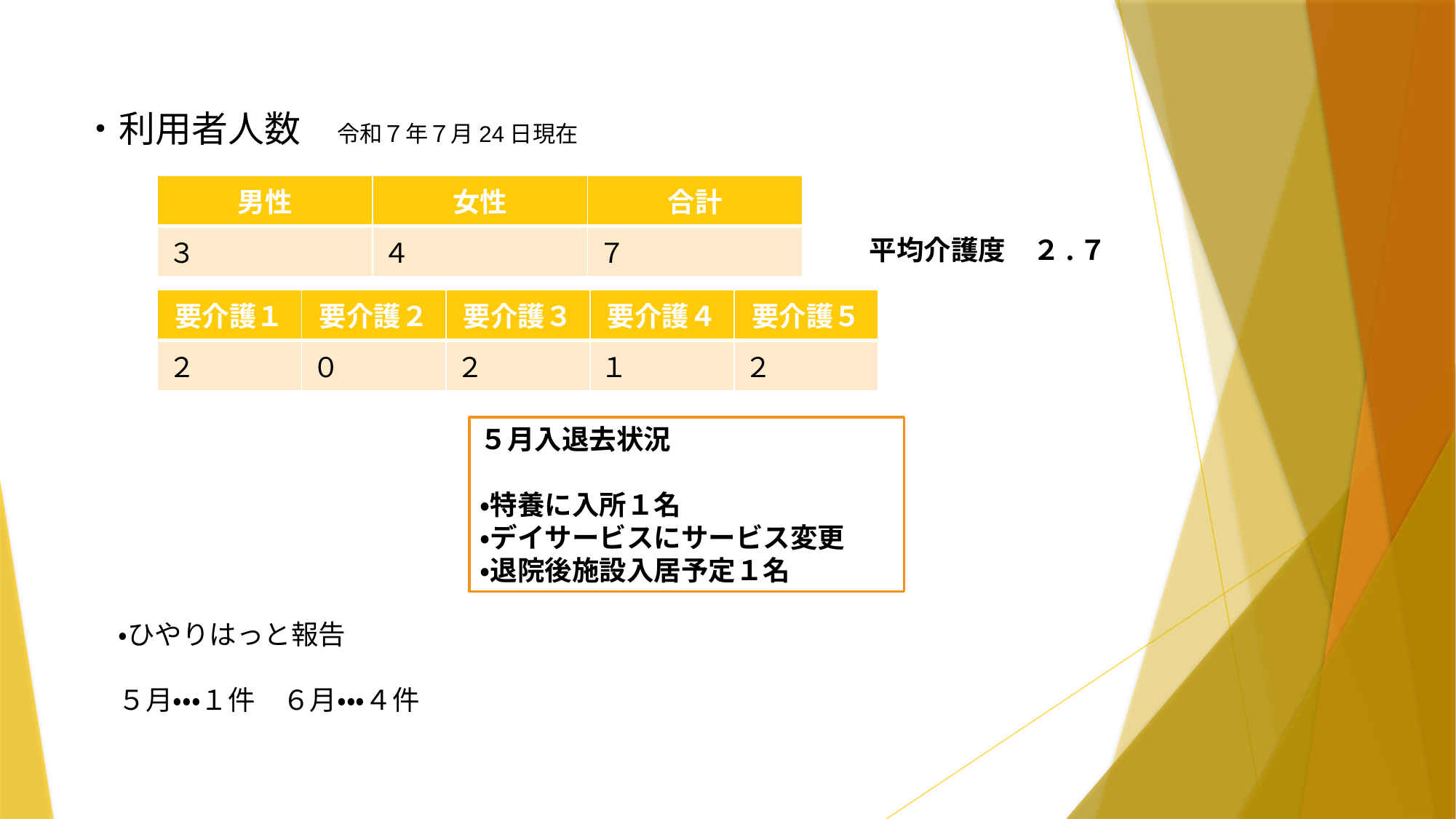

# ・利用者人数　令和７年７月24日現在
| 男性 | 女性 | 合計 |
| --- | --- | --- |
| ３ | ４ | ７ |
平均介護度　２.７
| 要介護１ | 要介護２ | 要介護３ | 要介護４ | 要介護５ |
| --- | --- | --- | --- | --- |
| ２ | ０ | ２ | １ | ２ |
５月入退去状況
・特養に入所１名
・デイサービスにサービス変更
・退院後施設入居予定１名
・ひやりはっと報告

５月・・・１件　６月・・・４件